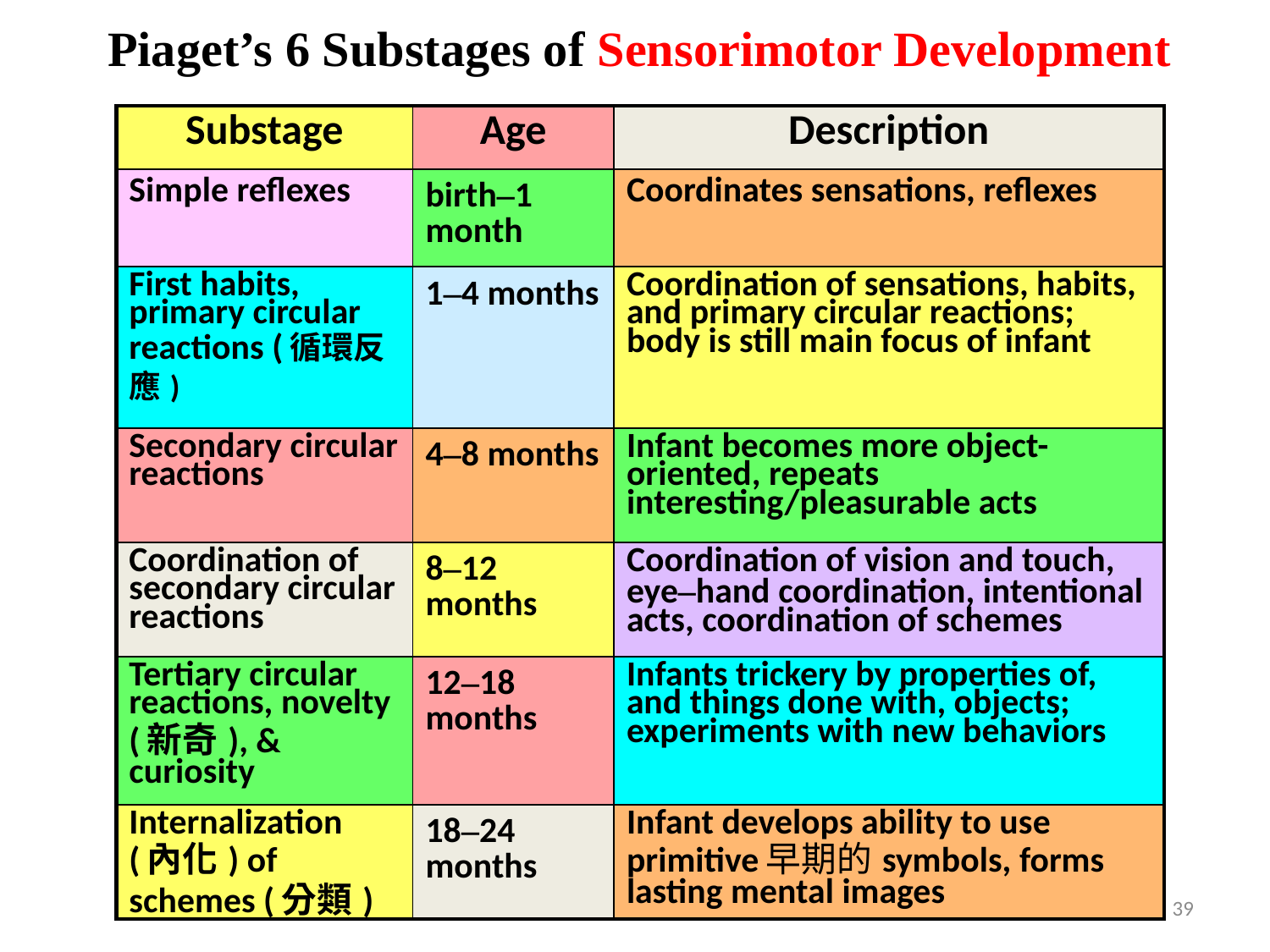

Piaget’s 6 Substages of Sensorimotor Development
| Substage | Age | Description |
| --- | --- | --- |
| Simple reflexes | birth–1 month | Coordinates sensations, reflexes |
| First habits, primary circular reactions (循環反應) | 1–4 months | Coordination of sensations, habits, and primary circular reactions; body is still main focus of infant |
| Secondary circular reactions | 4–8 months | Infant becomes more object-oriented, repeats interesting/pleasurable acts |
| Coordination of secondary circular reactions | 8–12 months | Coordination of vision and touch, eye–hand coordination, intentional acts, coordination of schemes |
| Tertiary circular reactions, novelty (新奇), & curiosity | 12–18 months | Infants trickery by properties of, and things done with, objects; experiments with new behaviors |
| Internalization (內化) of schemes (分類) | 18–24 months | Infant develops ability to use primitive早期的symbols, forms lasting mental images |
39